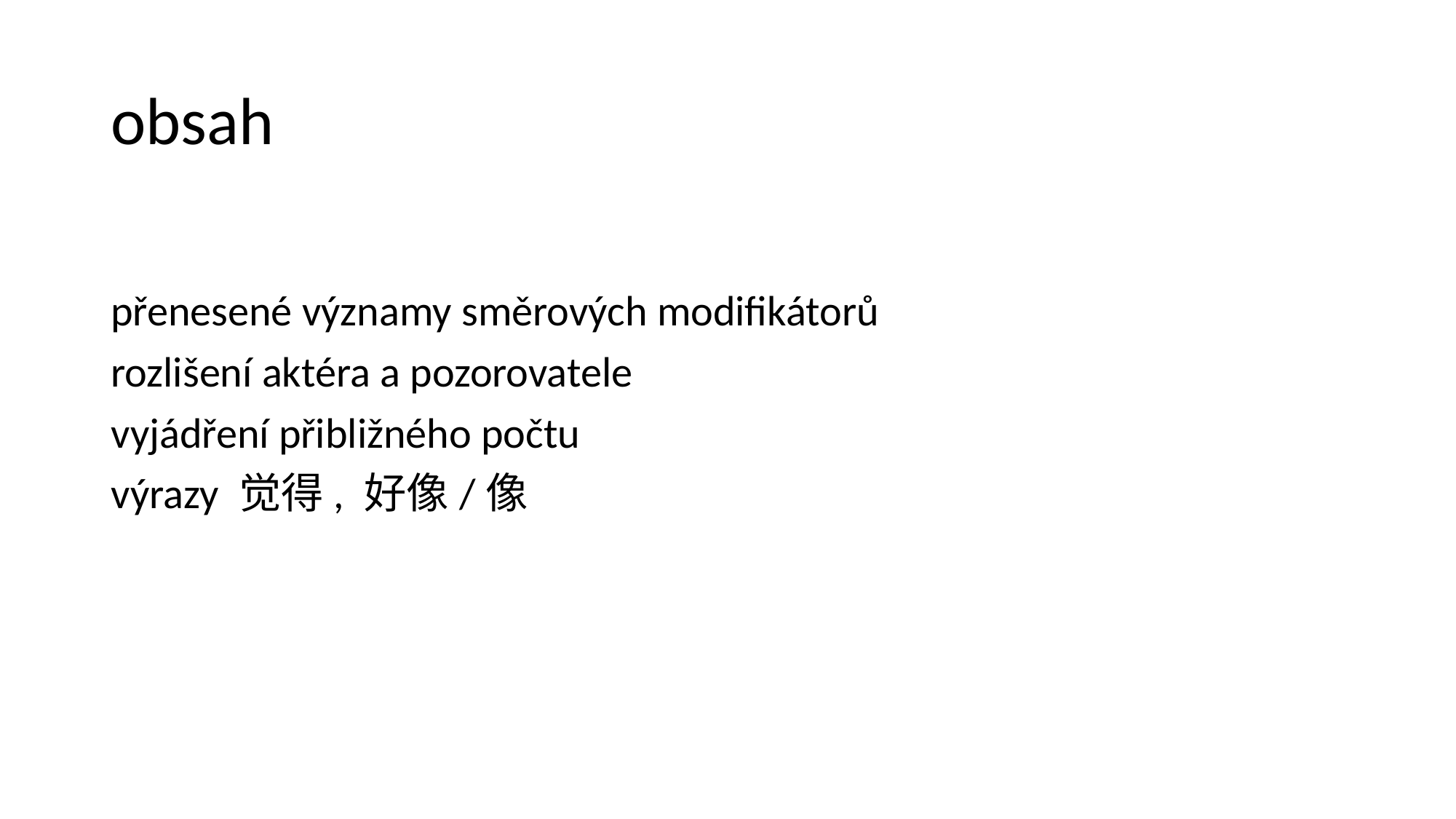

# obsah

přenesené významy směrových modifikátorů
rozlišení aktéra a pozorovatele
vyjádření přibližného počtu
výrazy 觉得, 好像/像